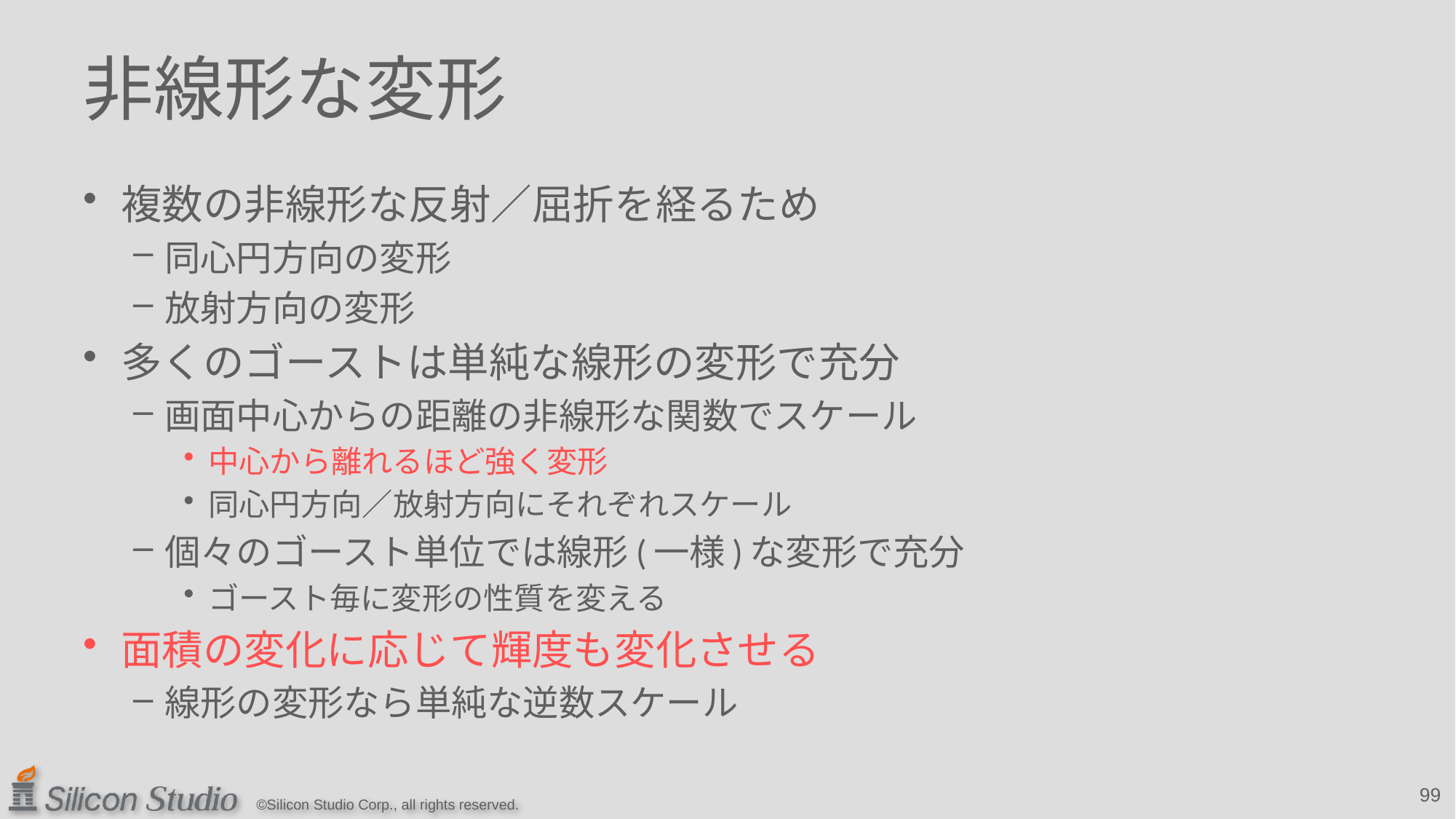

# 非線形な変形
複数の非線形な反射／屈折を経るため
同心円方向の変形
放射方向の変形
多くのゴーストは単純な線形の変形で充分
画面中心からの距離の非線形な関数でスケール
中心から離れるほど強く変形
同心円方向／放射方向にそれぞれスケール
個々のゴースト単位では線形(一様)な変形で充分
ゴースト毎に変形の性質を変える
面積の変化に応じて輝度も変化させる
線形の変形なら単純な逆数スケール

99